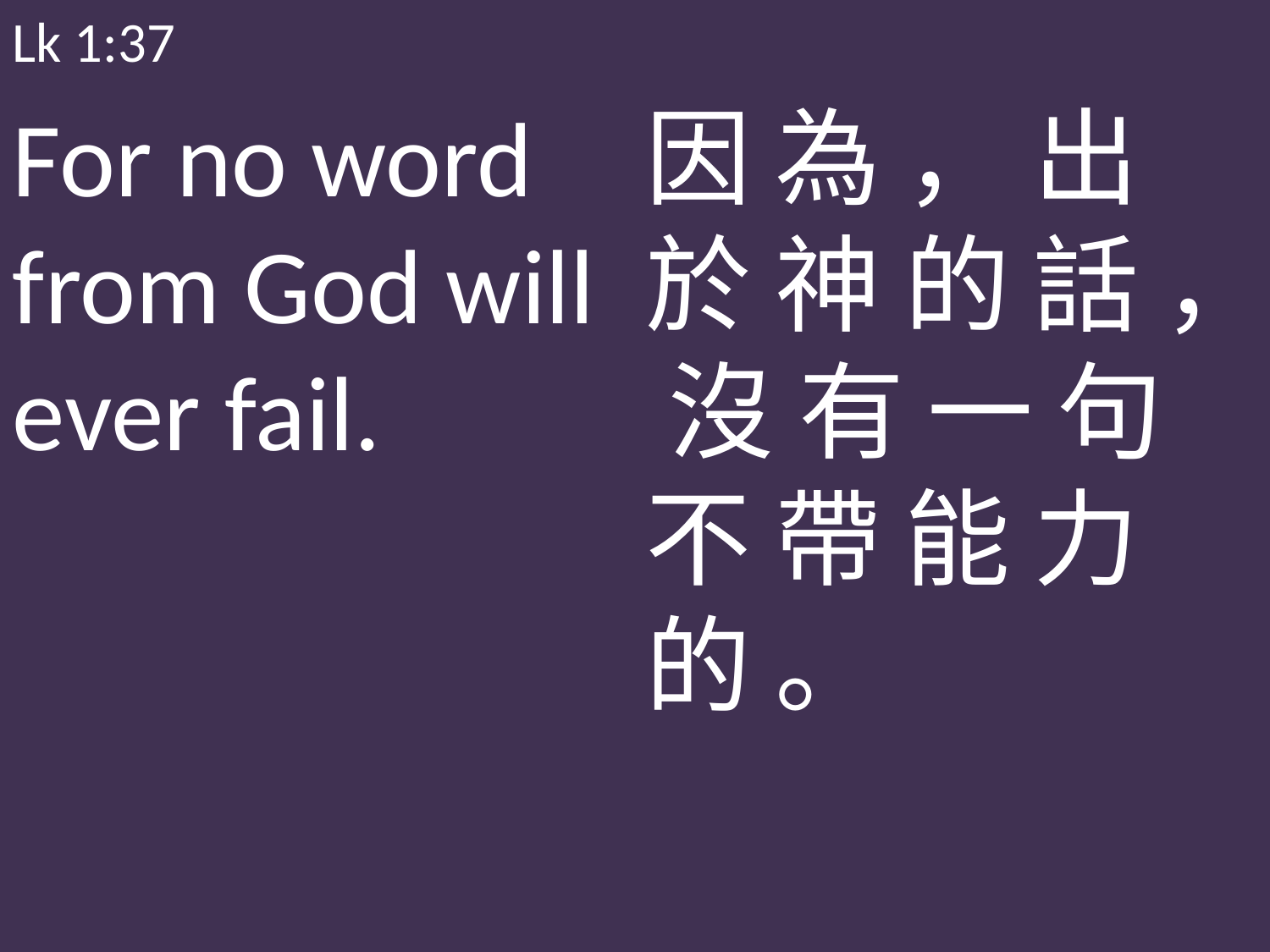

Lk 1:37
For no word from God will ever fail.
因 為 ， 出 於 神 的 話 ， 沒 有 一 句 不 帶 能 力 的 。